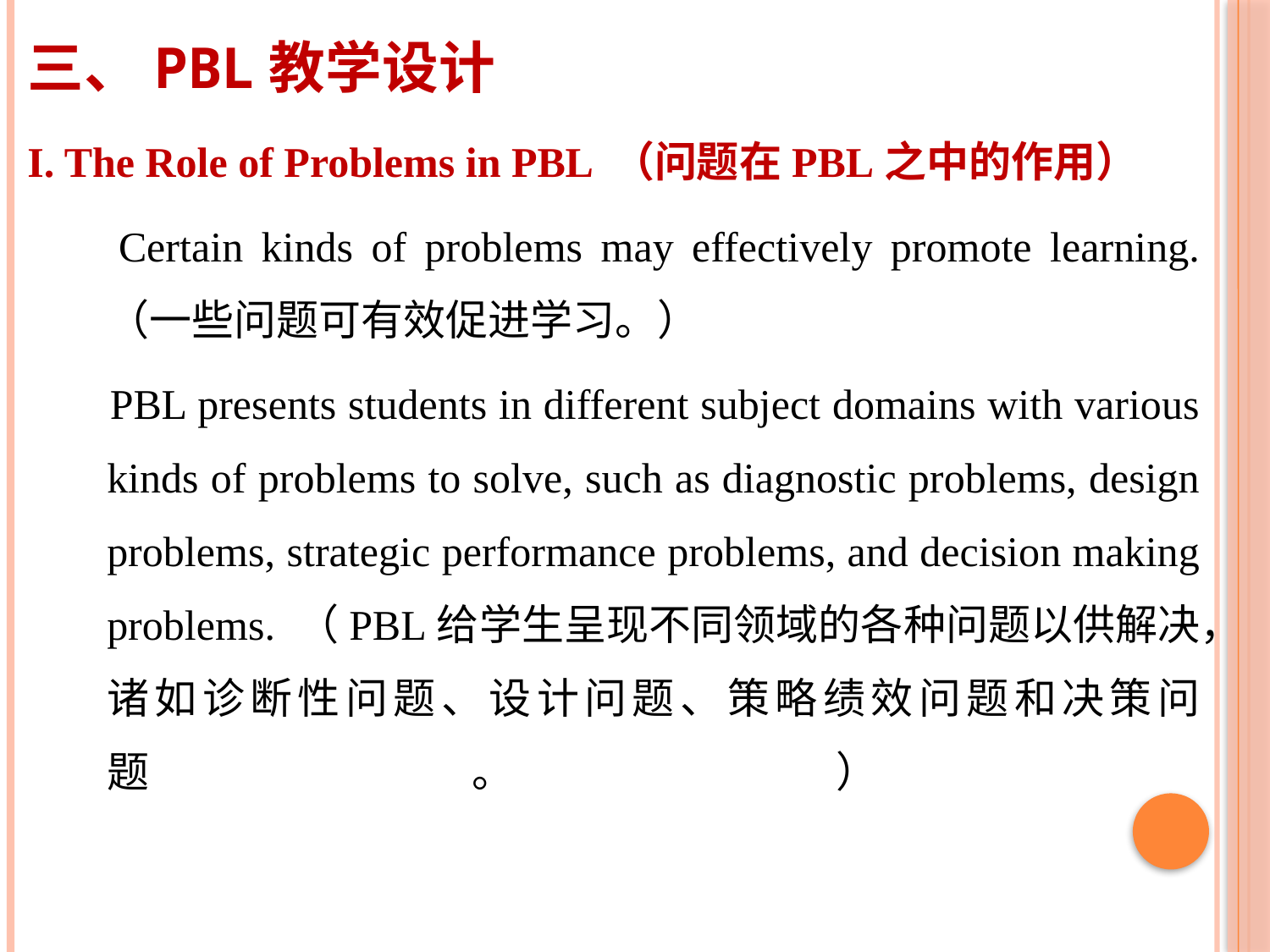

# 三、PBL教学设计
I. The Role of Problems in PBL （问题在PBL之中的作用）
     Certain kinds of problems may effectively promote learning. （一些问题可有效促进学习。）
       PBL presents students in different subject domains with various kinds of problems to solve, such as diagnostic problems, design problems, strategic performance problems, and decision making problems. （PBL给学生呈现不同领域的各种问题以供解决，诸如诊断性问题、设计问题、策略绩效问题和决策问题。）